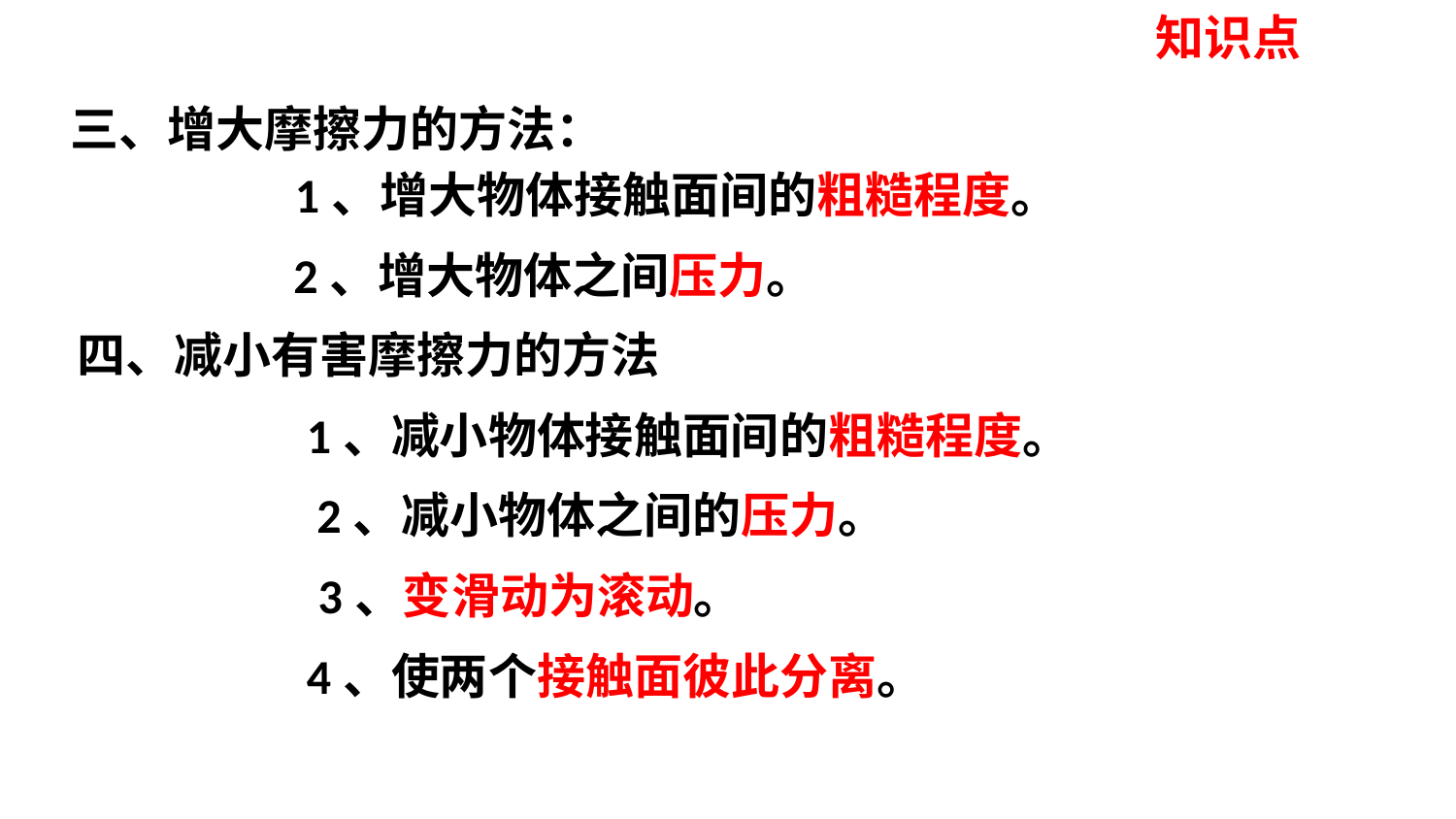

知识点
三、增大摩擦力的方法：
1、增大物体接触面间的粗糙程度。
2、增大物体之间压力。
四、减小有害摩擦力的方法
1、减小物体接触面间的粗糙程度。
2、减小物体之间的压力。
3、变滑动为滚动。
4、使两个接触面彼此分离。